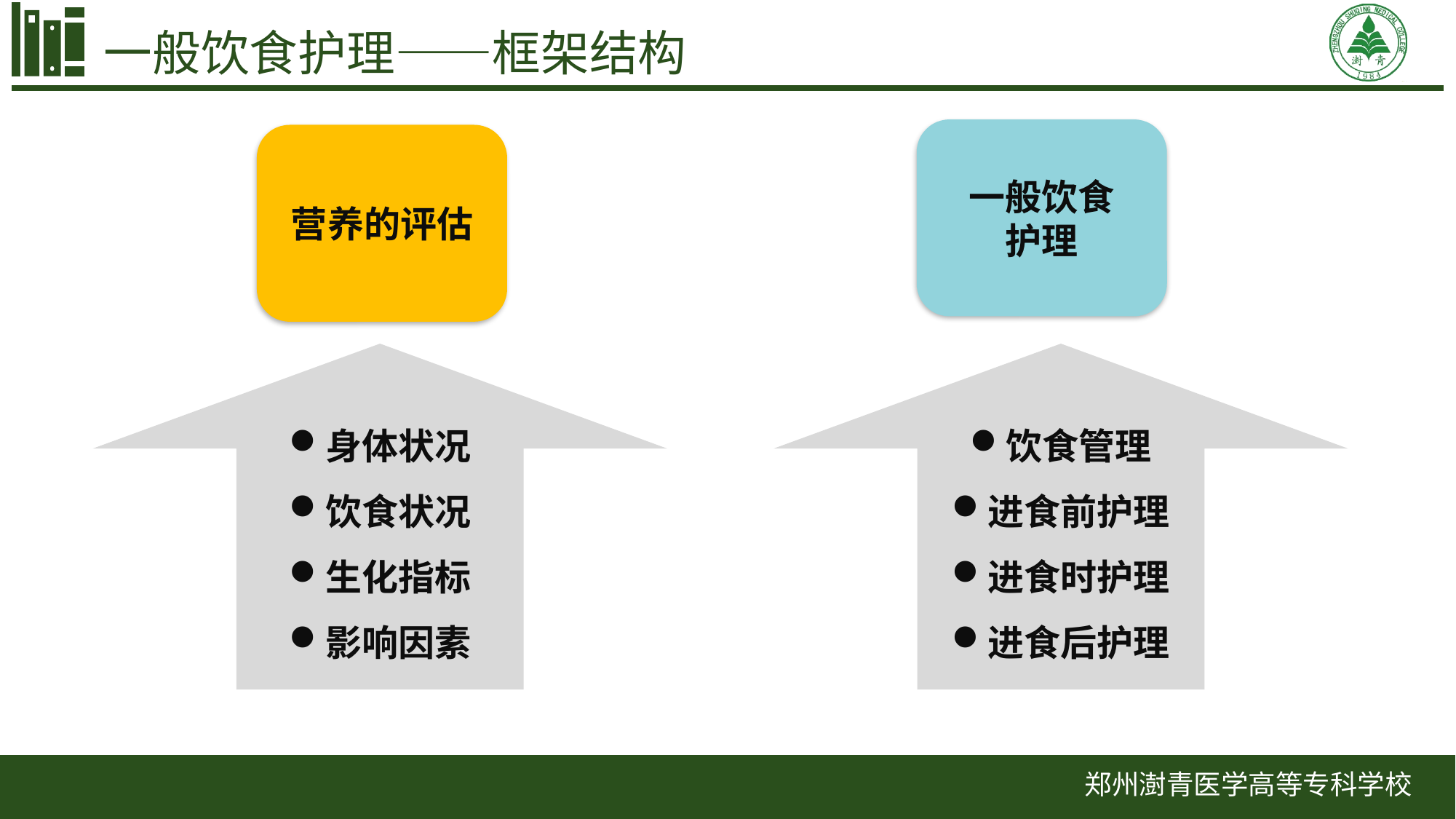

# 一般饮食护理——框架结构
一般饮食
护理
营养的评估
身体状况
饮食状况
生化指标
影响因素
饮食管理
进食前护理
进食时护理
进食后护理
郑州澍青医学高等专科学校